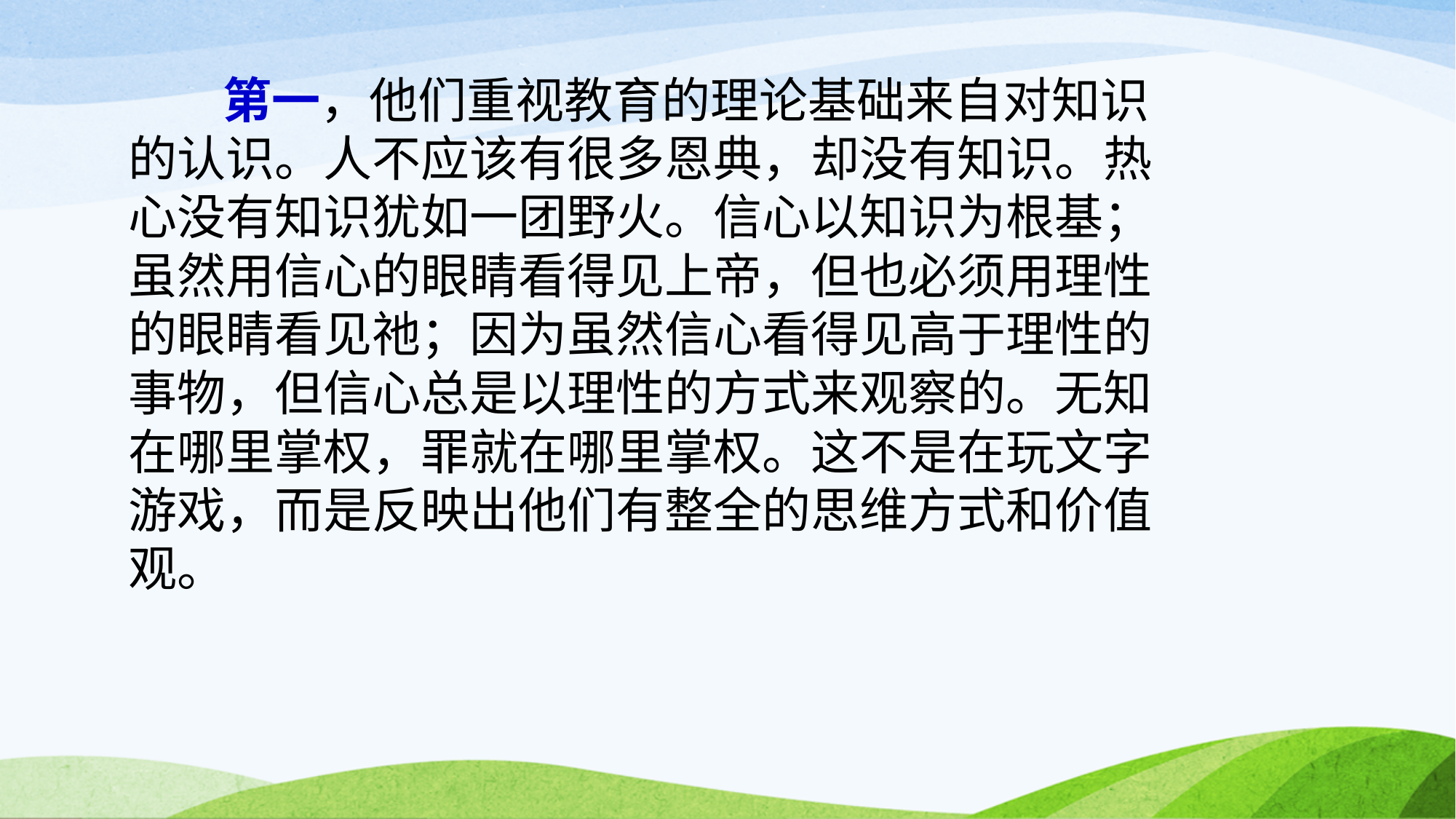

第一，他们重视教育的理论基础来自对知识的认识。人不应该有很多恩典，却没有知识。热心没有知识犹如一团野火。信心以知识为根基；虽然用信心的眼睛看得见上帝，但也必须用理性的眼睛看见祂；因为虽然信心看得见高于理性的事物，但信心总是以理性的方式来观察的。无知在哪里掌权，罪就在哪里掌权。这不是在玩文字游戏，而是反映出他们有整全的思维方式和价值观。